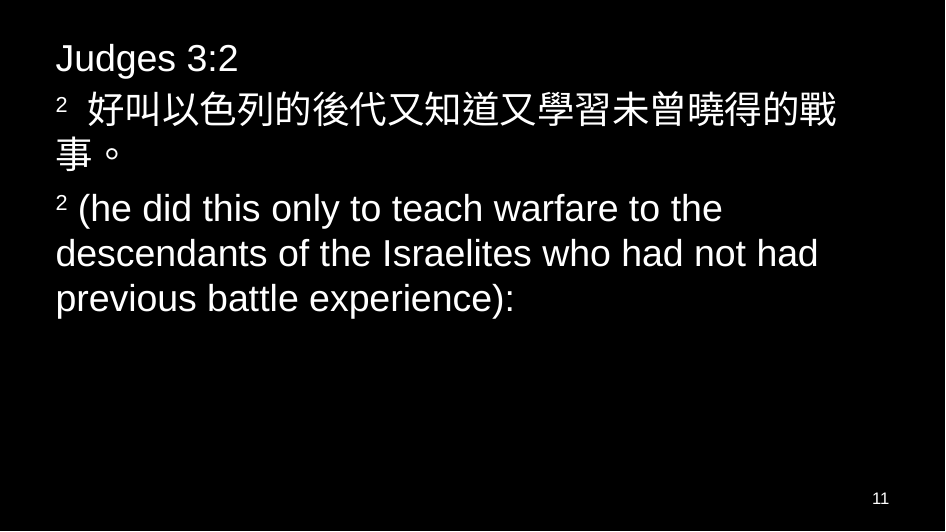

Judges 3:2
2 好叫以色列的後代又知道又學習未曾曉得的戰事。
2 (he did this only to teach warfare to the descendants of the Israelites who had not had previous battle experience):

11